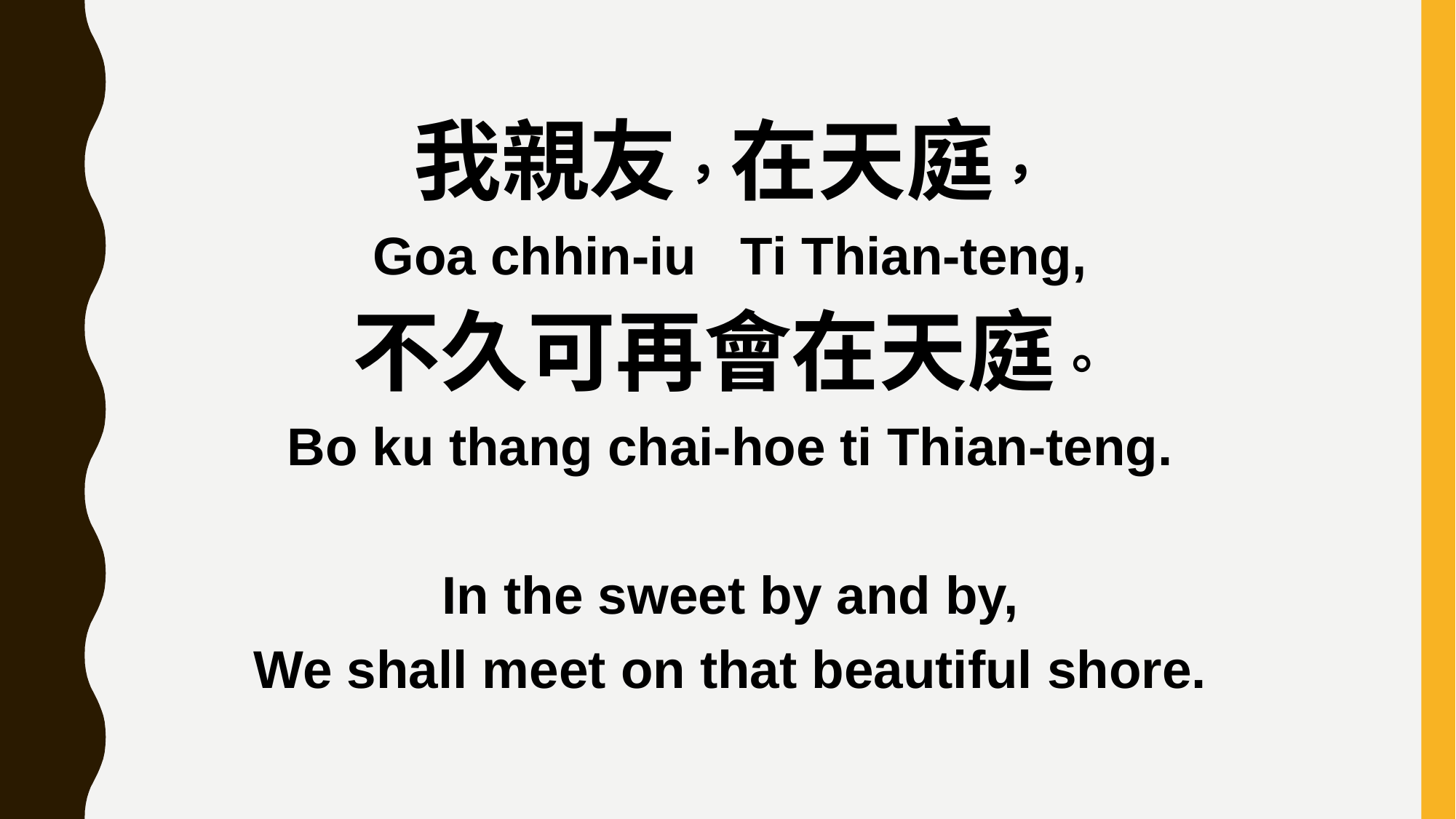

我親友，在天庭，
Goa chhin-iu   Ti Thian-teng,
不久可再會在天庭。
Bo ku thang chai-hoe ti Thian-teng.

In the sweet by and by,
We shall meet on that beautiful shore.